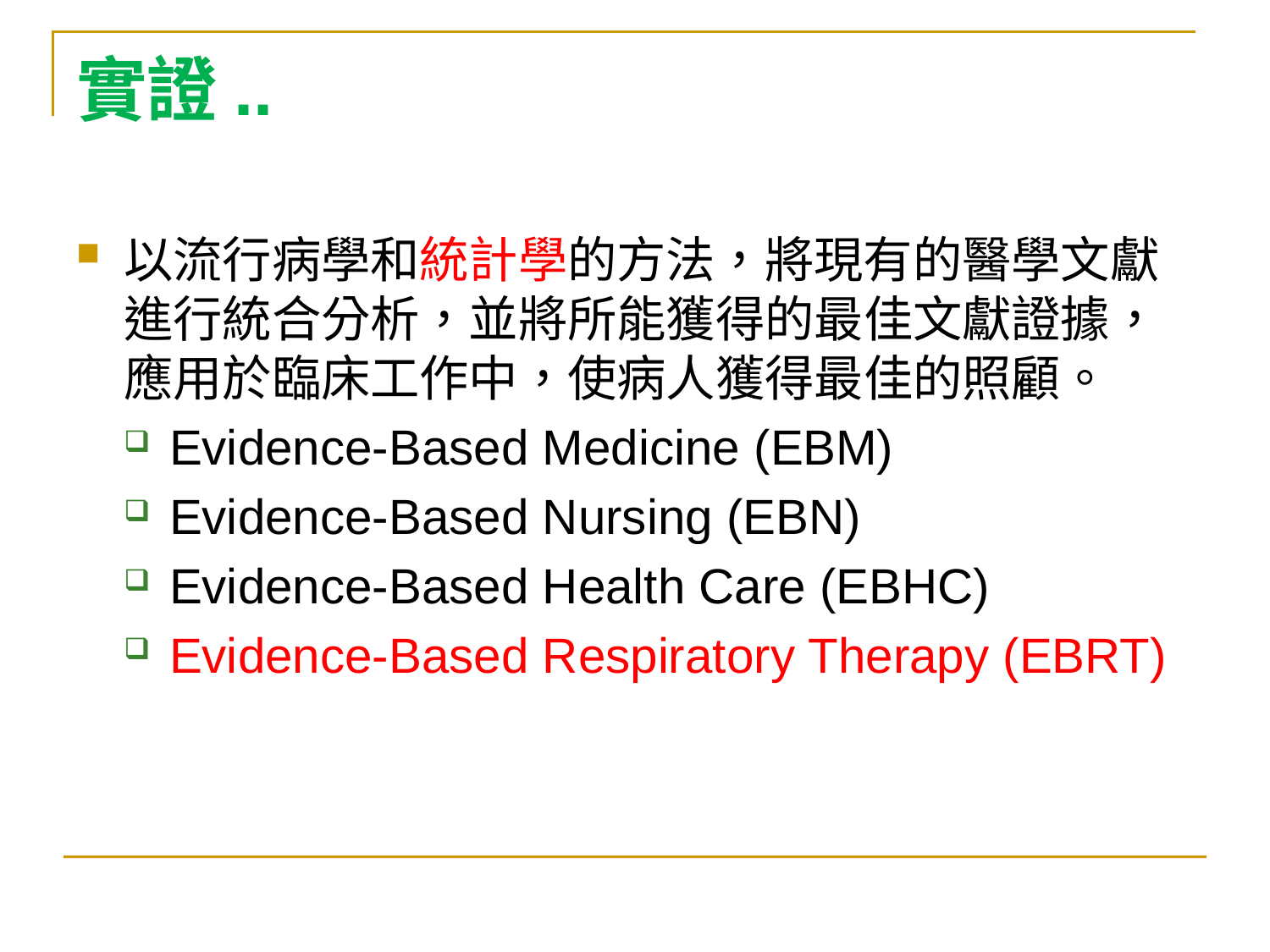

# 實證..
以流行病學和統計學的方法，將現有的醫學文獻進行統合分析，並將所能獲得的最佳文獻證據，應用於臨床工作中，使病人獲得最佳的照顧。
Evidence-Based Medicine (EBM)
Evidence-Based Nursing (EBN)
Evidence-Based Health Care (EBHC)
Evidence-Based Respiratory Therapy (EBRT)